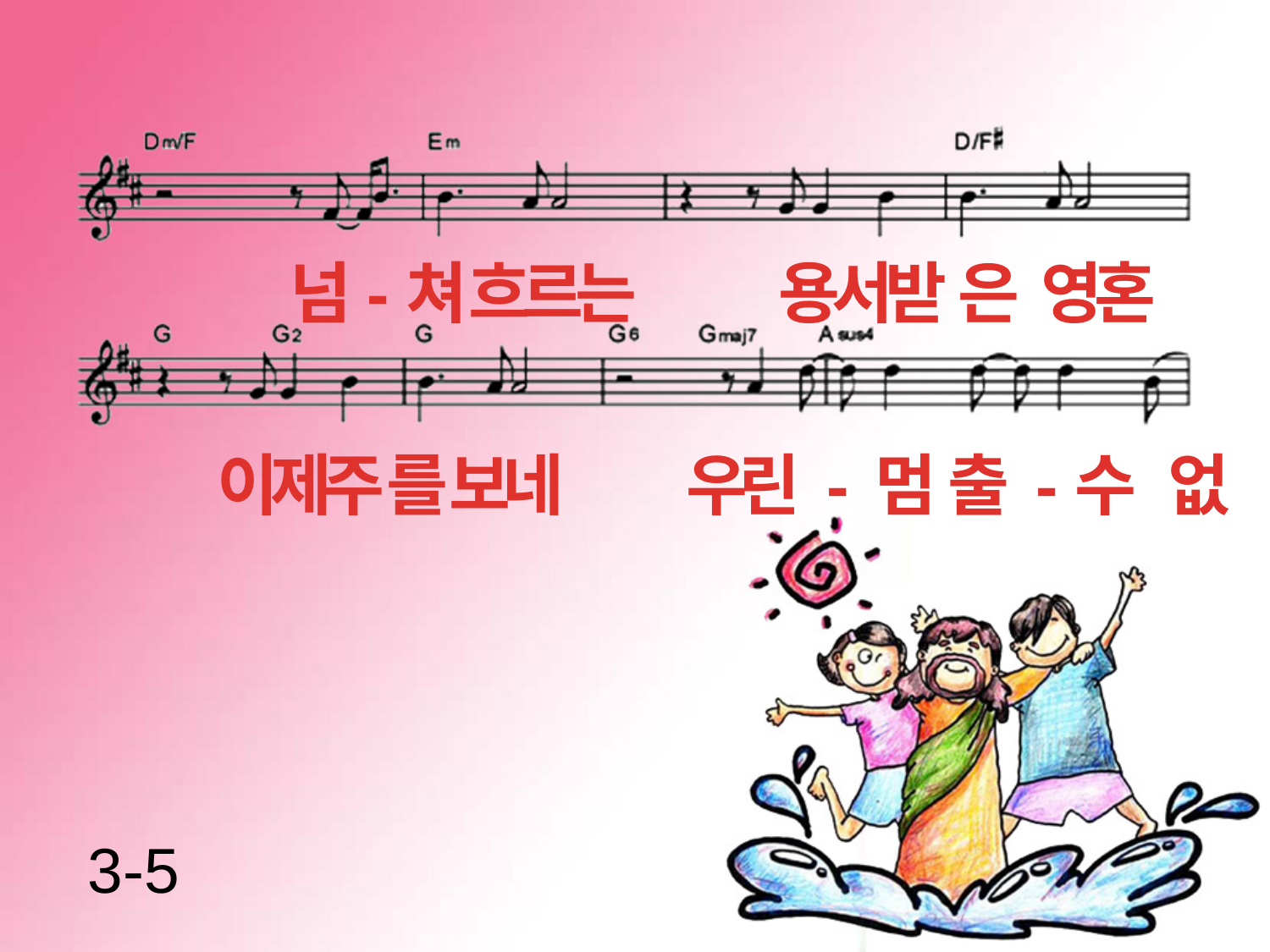

넘-쳐 흐르는               용서받  은   영혼
이제주 를 보네             우린 - 멈  출 -수    없
3-5